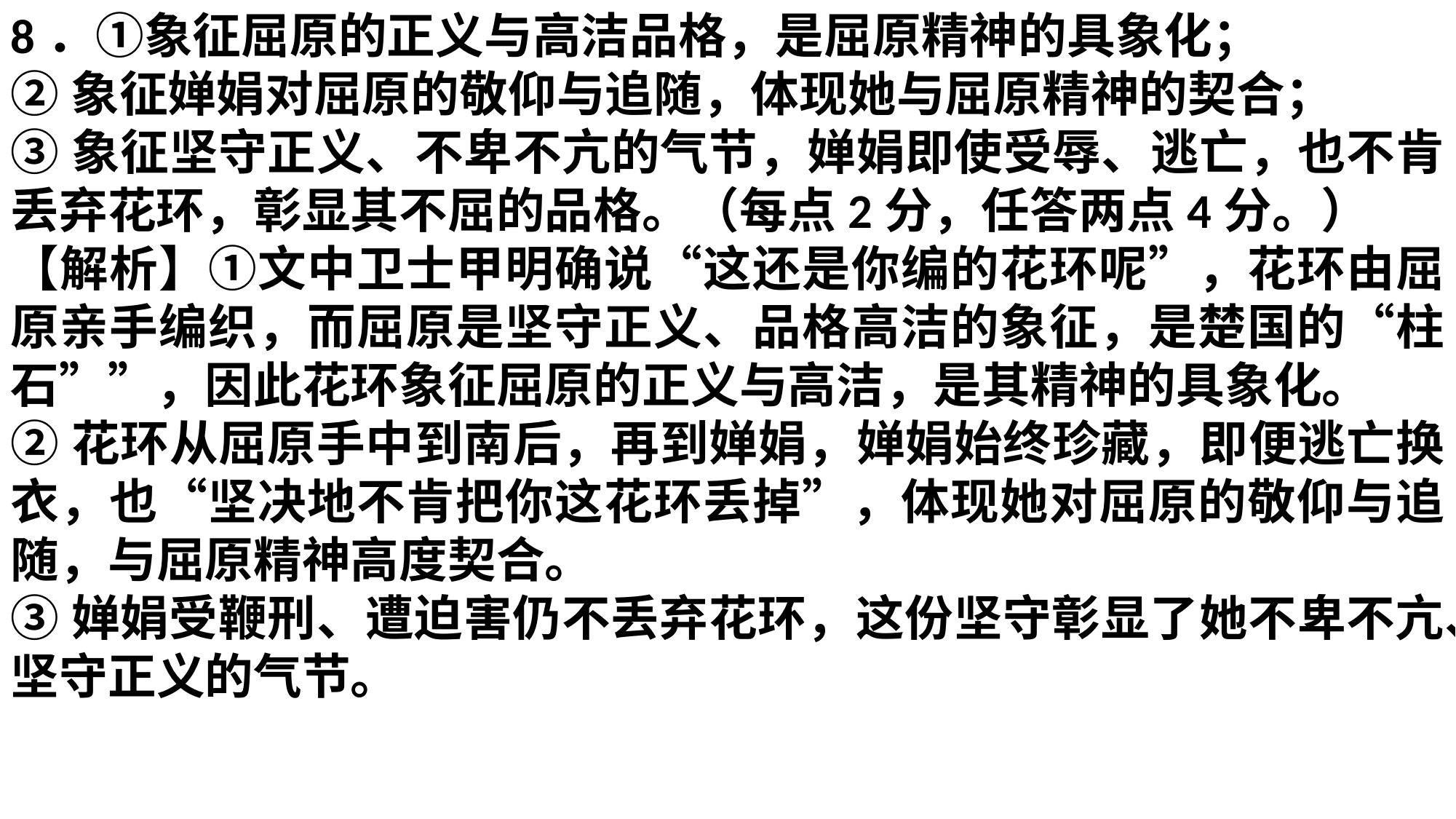

8．①象征屈原的正义与高洁品格，是屈原精神的具象化；
②象征婵娟对屈原的敬仰与追随，体现她与屈原精神的契合；
③象征坚守正义、不卑不亢的气节，婵娟即使受辱、逃亡，也不肯丢弃花环，彰显其不屈的品格。（每点2分，任答两点4分。）
【解析】①文中卫士甲明确说“这还是你编的花环呢”，花环由屈原亲手编织，而屈原是坚守正义、品格高洁的象征，是楚国的“柱石””，因此花环象征屈原的正义与高洁，是其精神的具象化。
②花环从屈原手中到南后，再到婵娟，婵娟始终珍藏，即便逃亡换衣，也“坚决地不肯把你这花环丢掉”，体现她对屈原的敬仰与追随，与屈原精神高度契合。
③婵娟受鞭刑、遭迫害仍不丢弃花环，这份坚守彰显了她不卑不亢、坚守正义的气节。